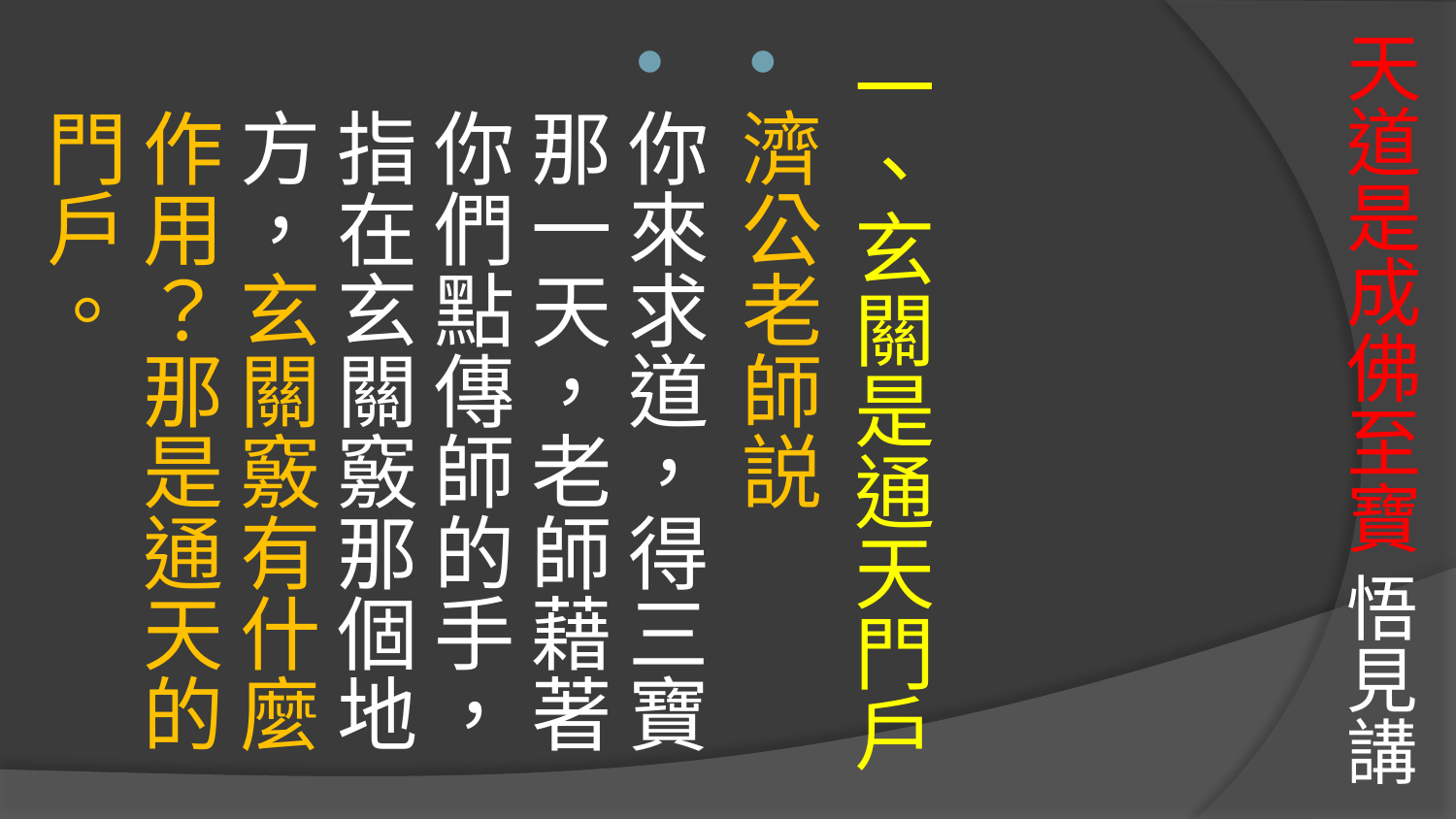

# 天道是成佛至寶 悟見講
一、玄關是通天門戶
濟公老師説
你來求道，得三寶那一天，老師藉著你們點傳師的手，指在玄關竅那個地方，玄關竅有什麼作用？那是通天的門戶。